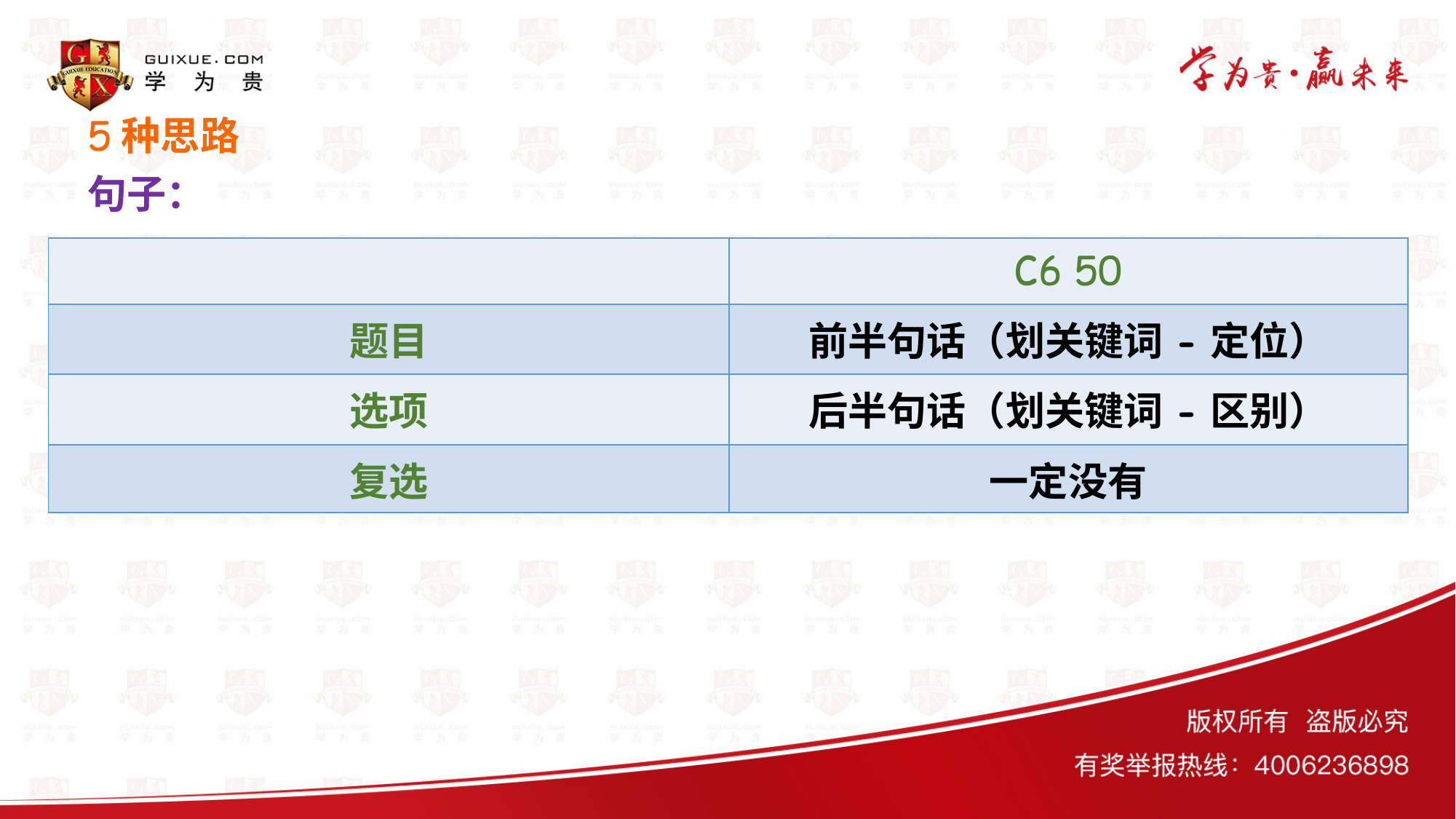

# 5种思路
句子：

|  | C6 50 |
| --- | --- |
| 题目 | 前半句话（划关键词-定位） |
| 选项 | 后半句话（划关键词-区别） |
| 复选 | 一定没有 |